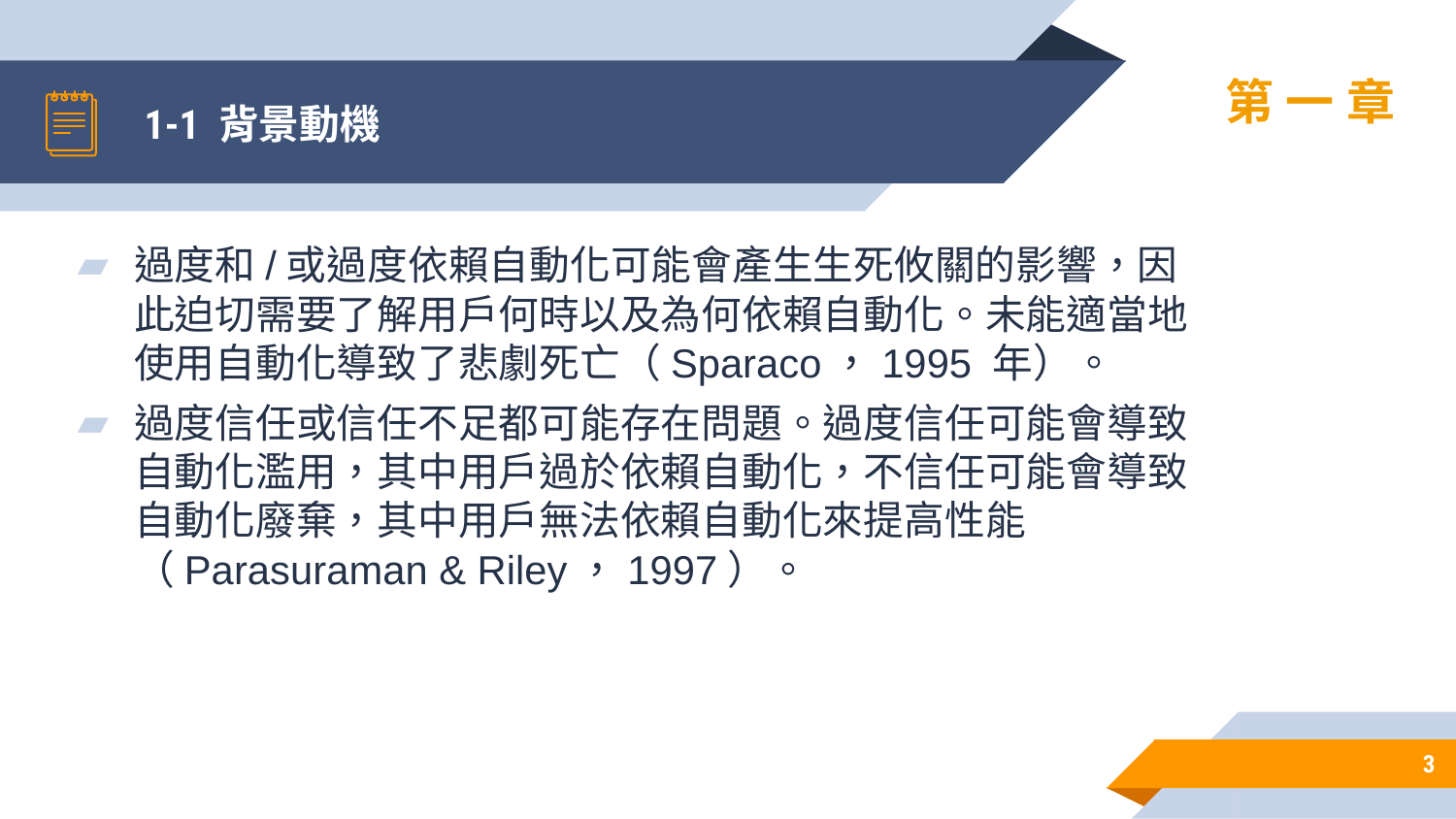

# 1-1 背景動機
第一章

過度和/或過度依賴自動化可能會產生生死攸關的影響，因此迫切需要了解用戶何時以及為何依賴自動化。未能適當地使用自動化導致了悲劇死亡（Sparaco，1995 年）。
過度信任或信任不足都可能存在問題。過度信任可能會導致自動化濫用，其中用戶過於依賴自動化，不信任可能會導致自動化廢棄，其中用戶無法依賴自動化來提高性能（Parasuraman & Riley，1997）。

3